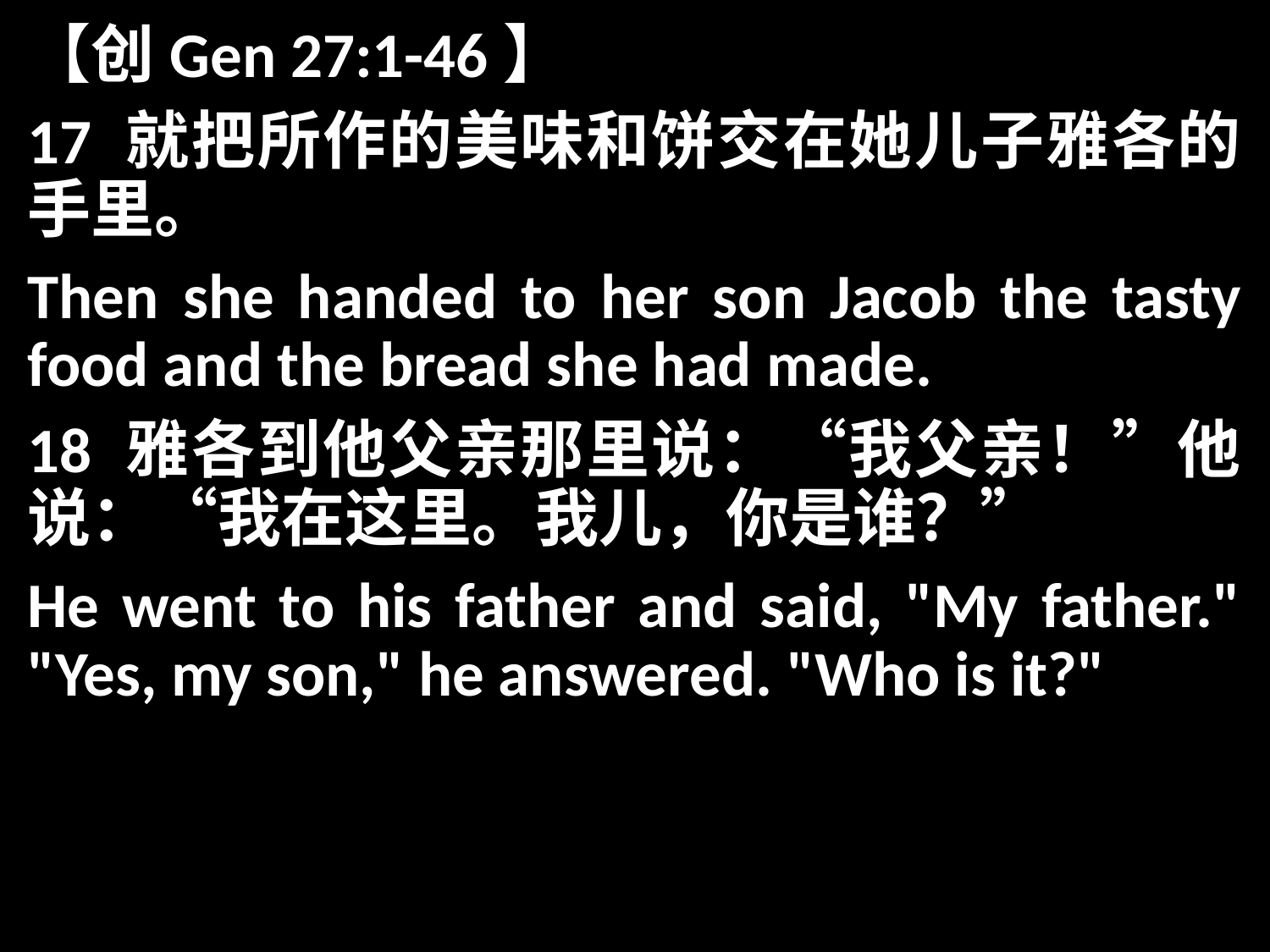

【创Gen 27:1-46】
17 就把所作的美味和饼交在她儿子雅各的手里。
Then she handed to her son Jacob the tasty food and the bread she had made.
18 雅各到他父亲那里说：“我父亲！”他说：“我在这里。我儿，你是谁？”
He went to his father and said, "My father." "Yes, my son," he answered. "Who is it?"